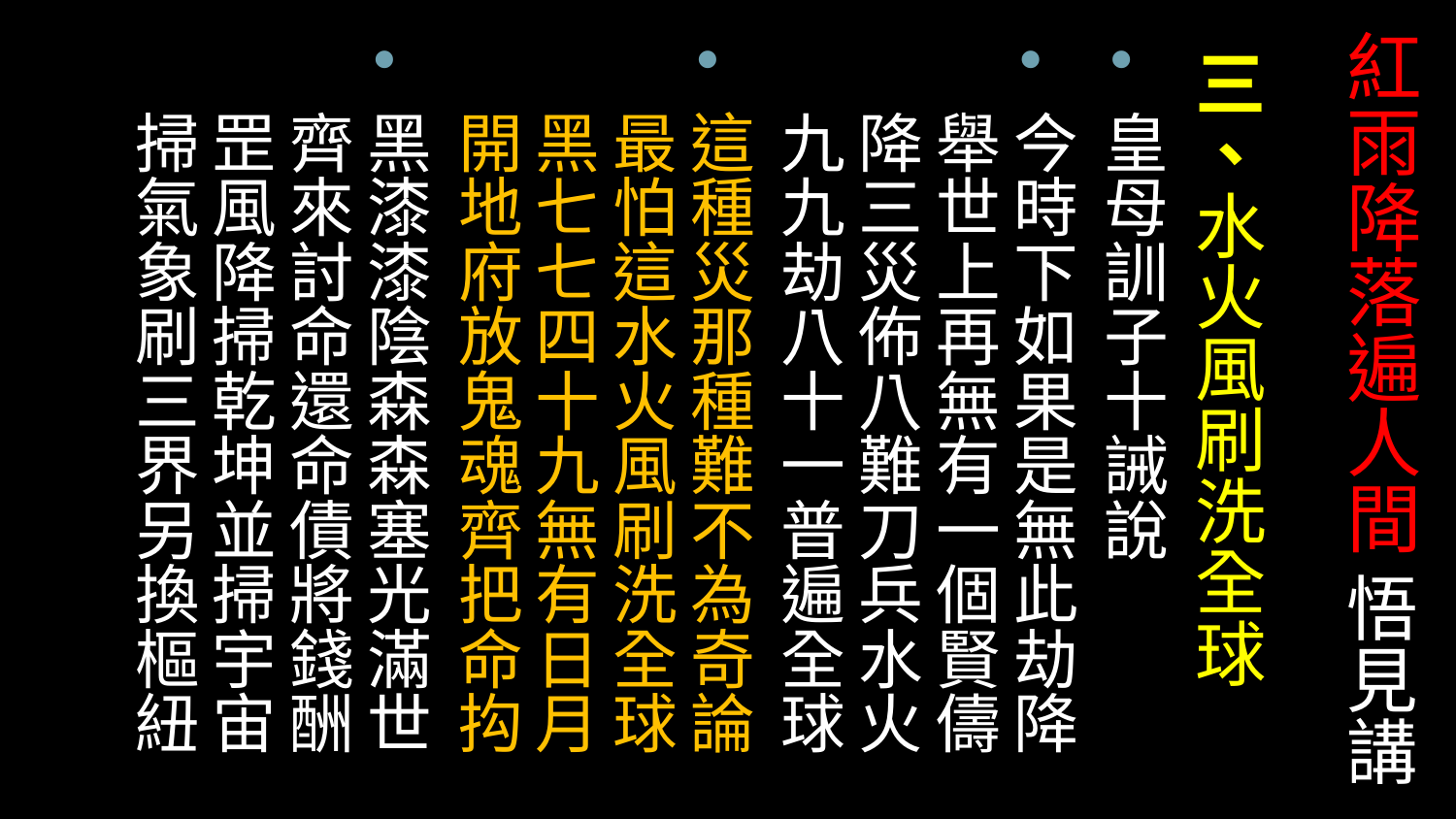

# 紅雨降落遍人間 悟見講
三、水火風刷洗全球
皇母訓子十誡說
今時下如果是無此劫降 
舉世上再無有一個賢儔
降三災佈八難刀兵水火 
九九劫八十一普遍全球
這種災那種難不為奇論 
最怕這水火風刷洗全球
黑七七四十九無有日月 
開地府放鬼魂齊把命抅
黑漆漆陰森森塞光滿世 
齊來討命還命債將錢酬
罡風降掃乾坤並掃宇宙 
掃氣象刷三界另換樞紐